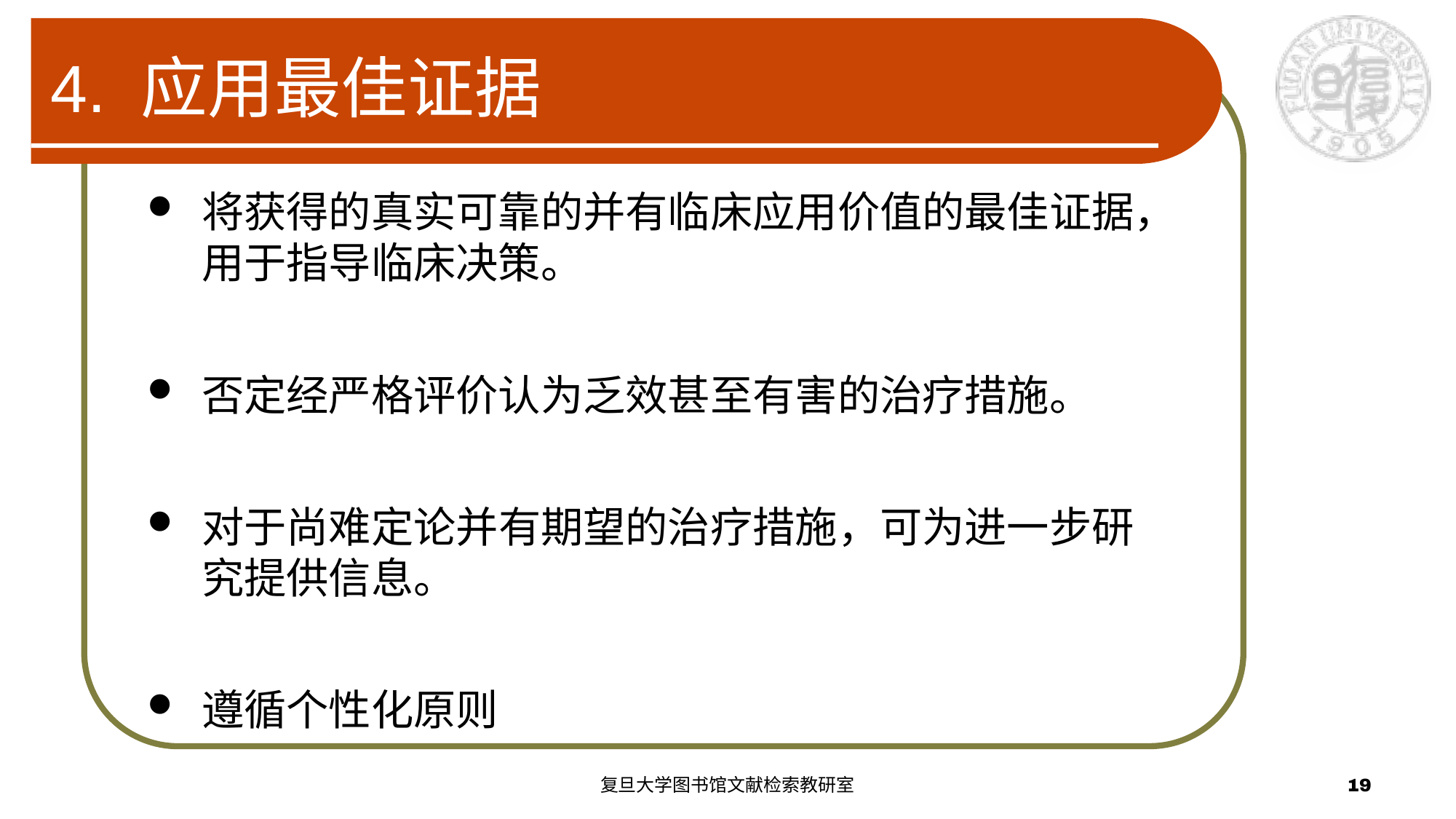

# 4. 应用最佳证据
将获得的真实可靠的并有临床应用价值的最佳证据，用于指导临床决策。

否定经严格评价认为乏效甚至有害的治疗措施。

对于尚难定论并有期望的治疗措施，可为进一步研究提供信息。

遵循个性化原则

复旦大学图书馆文献检索教研室
19